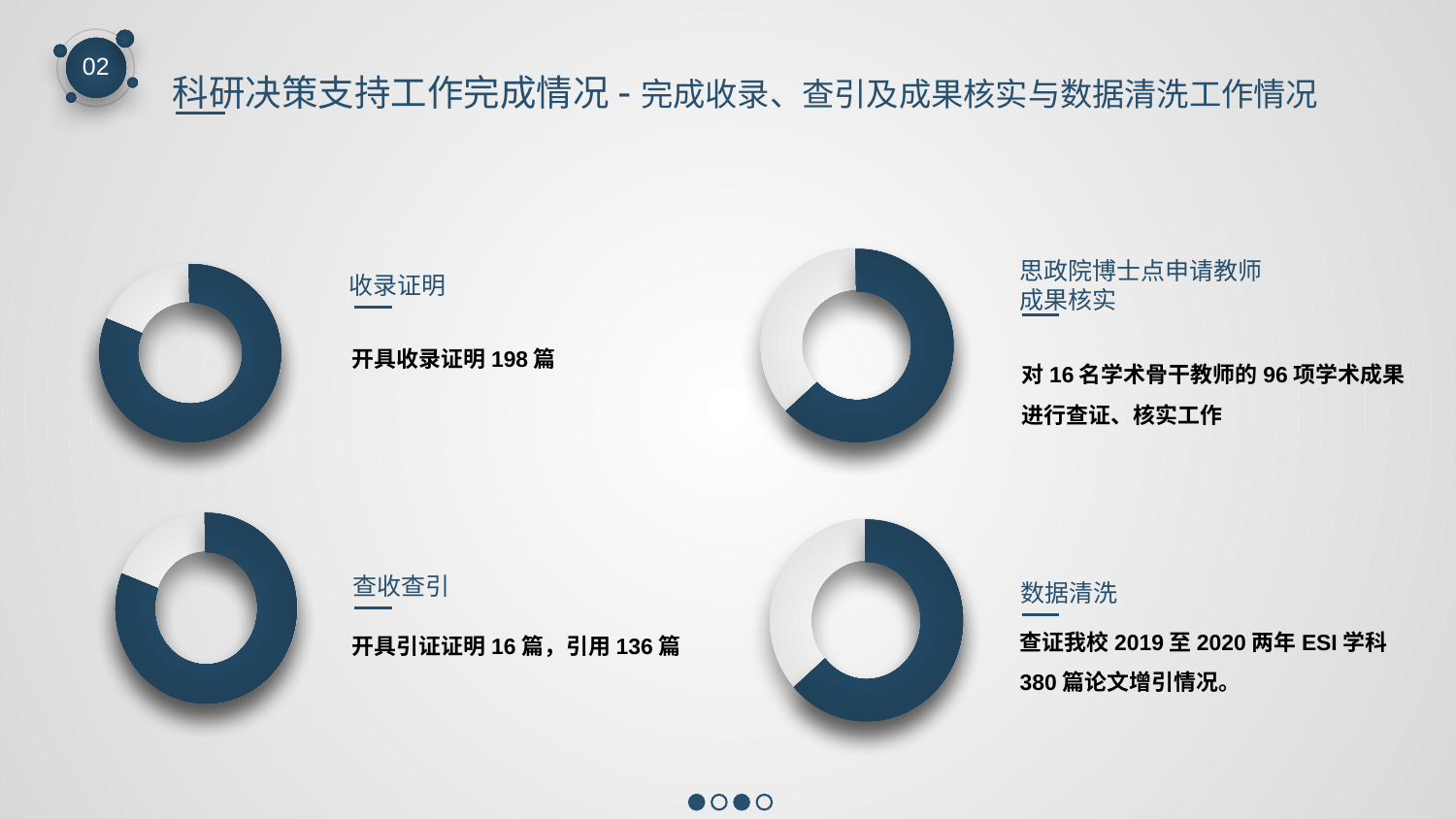

02
科研决策支持工作完成情况-完成收录、查引及成果核实与数据清洗工作情况

思政院博士点申请教师成果核实

收录证明
开具收录证明198篇
对16名学术骨干教师的96项学术成果进行查证、核实工作

查收查引
数据清洗
查证我校2019至2020两年ESI学科380篇论文增引情况。
开具引证证明16篇，引用136篇